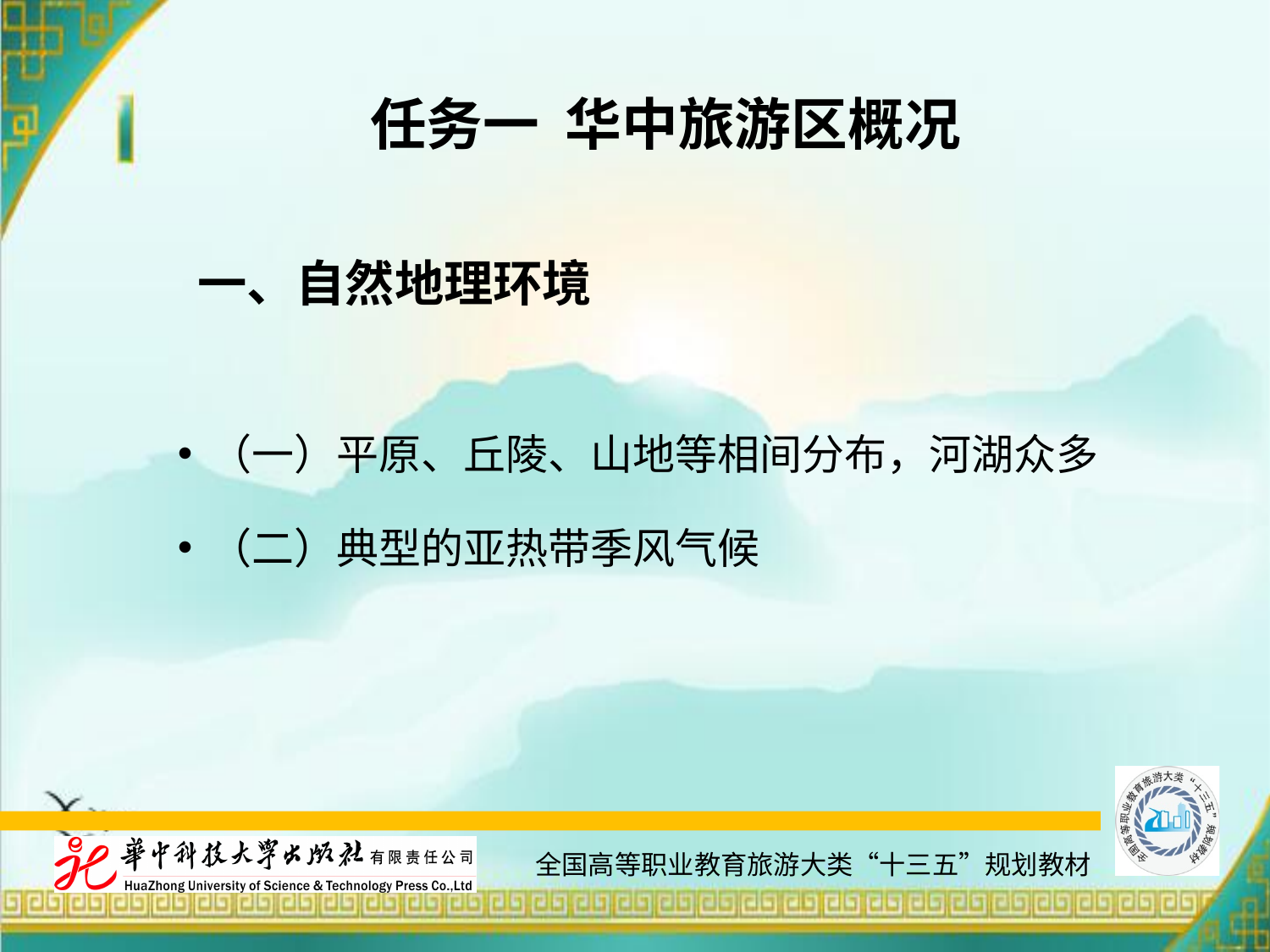

# 任务一  华中旅游区概况
一、自然地理环境
（一）平原、丘陵、山地等相间分布，河湖众多
（二）典型的亚热带季风气候